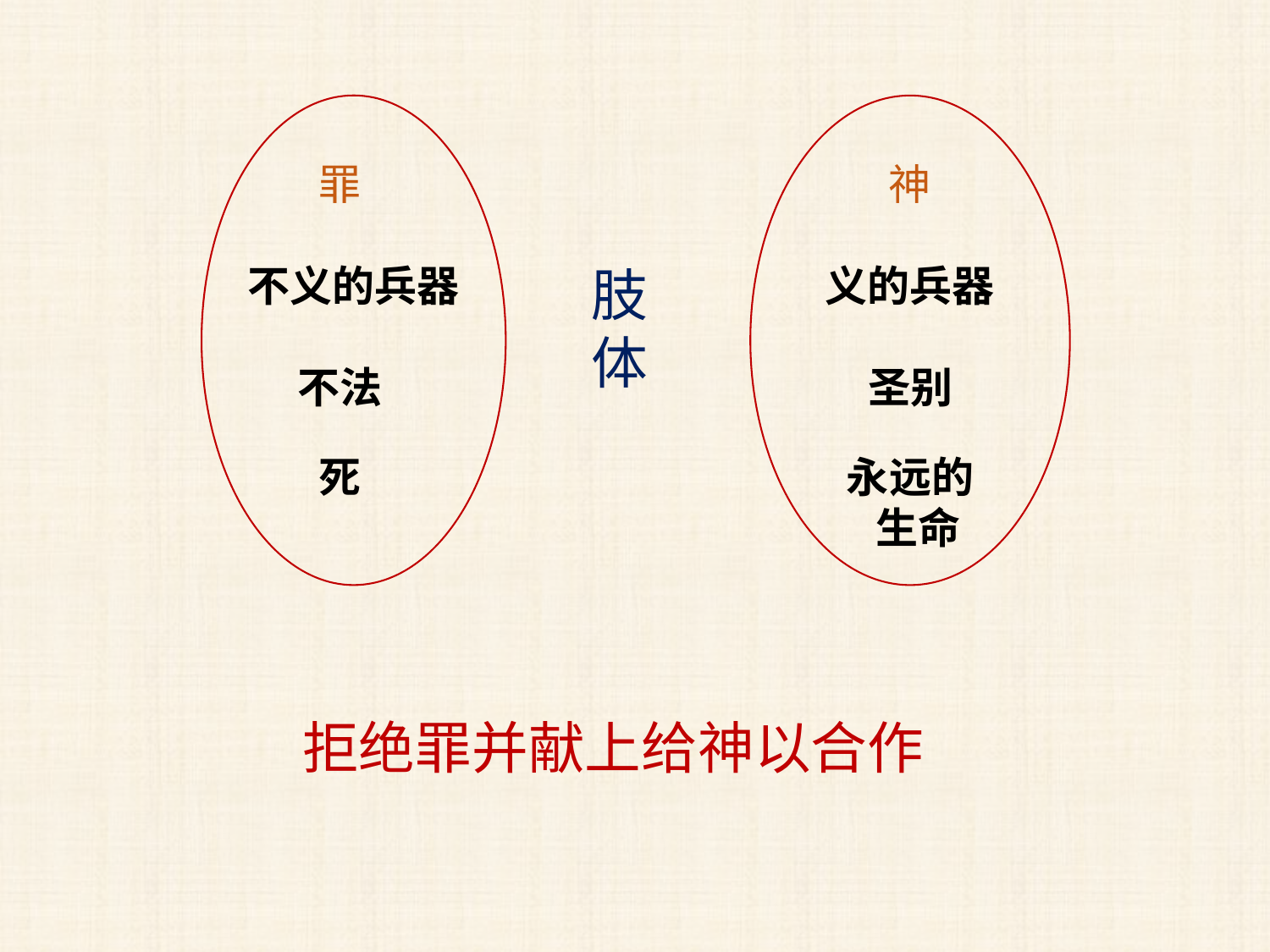

罪
神
不义的兵器
肢
体
义的兵器
不法
圣别
死
永远的
  生命
拒绝罪并献上给神以合作